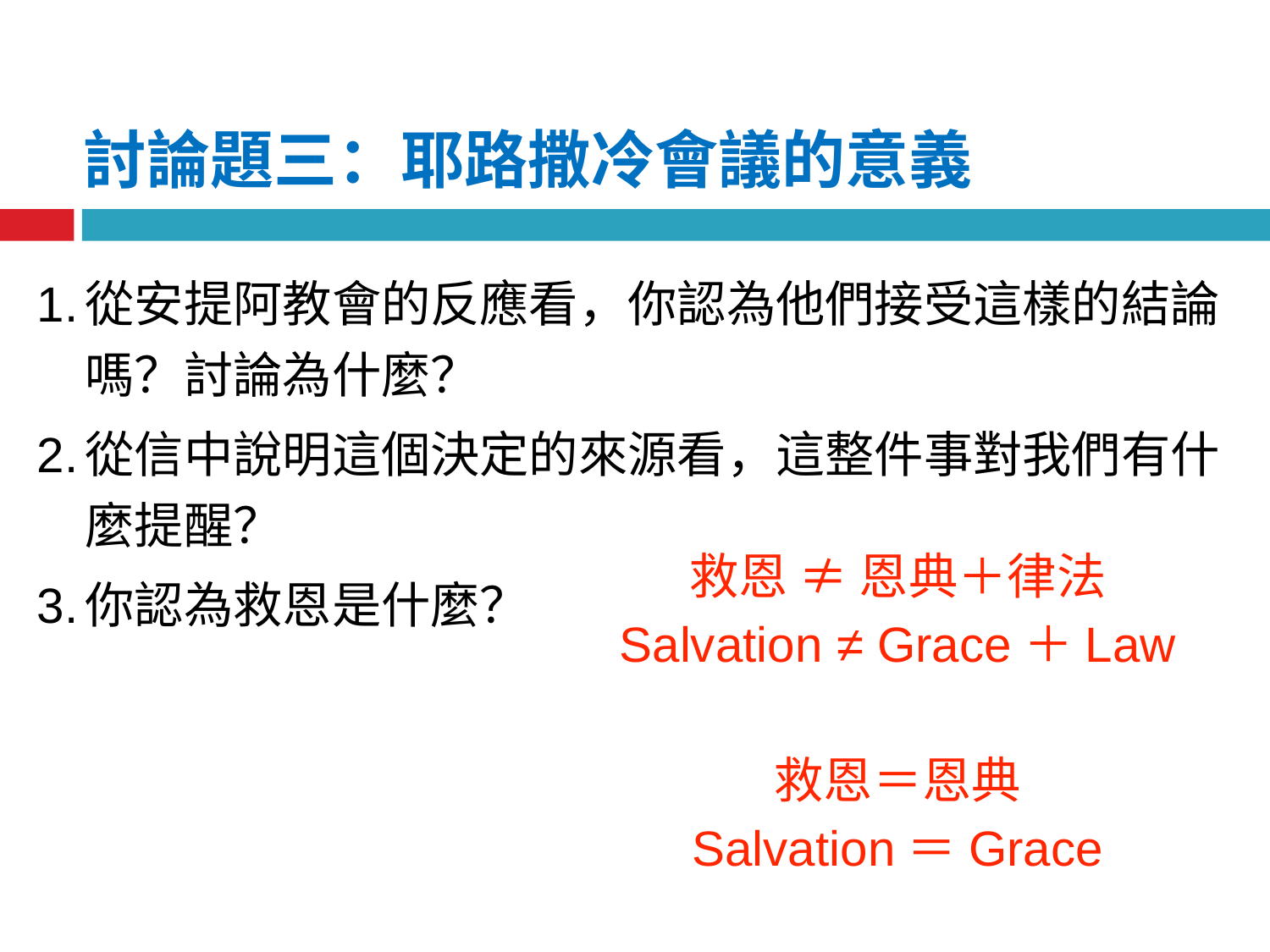

討論題三：耶路撒冷會議的意義
從安提阿教會的反應看，你認為他們接受這樣的結論嗎？討論為什麼？
從信中說明這個決定的來源看，這整件事對我們有什麼提醒？
你認為救恩是什麼？
救恩 ≠ 恩典＋律法
Salvation ≠ Grace＋Law

救恩＝恩典
Salvation＝Grace